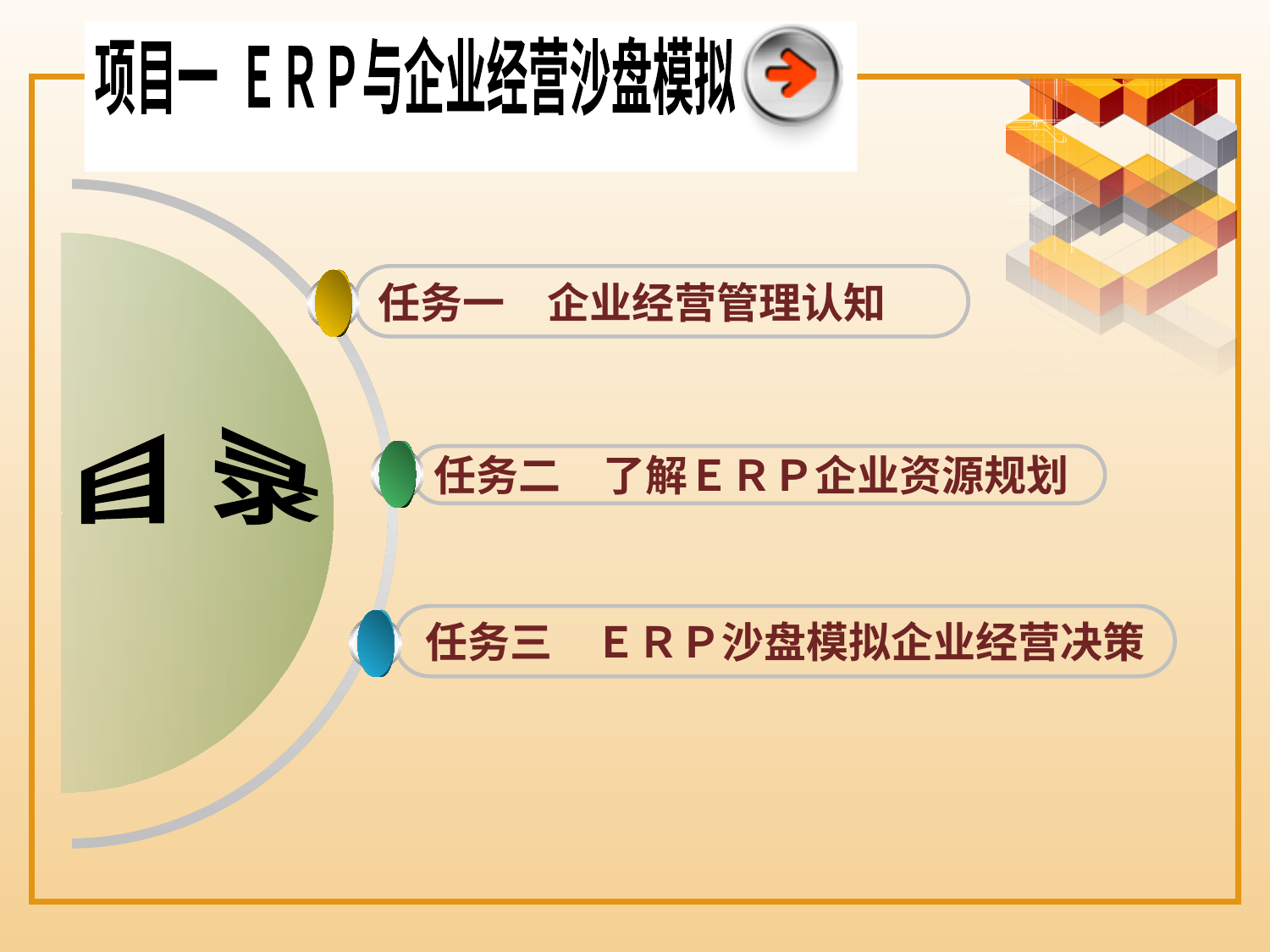

项目一  ＥＲＰ与企业经营沙盘模拟

任务一　企业经营管理认知

目 录

任务二　了解ＥＲＰ企业资源规划
任务三　ＥＲＰ沙盘模拟企业经营决策